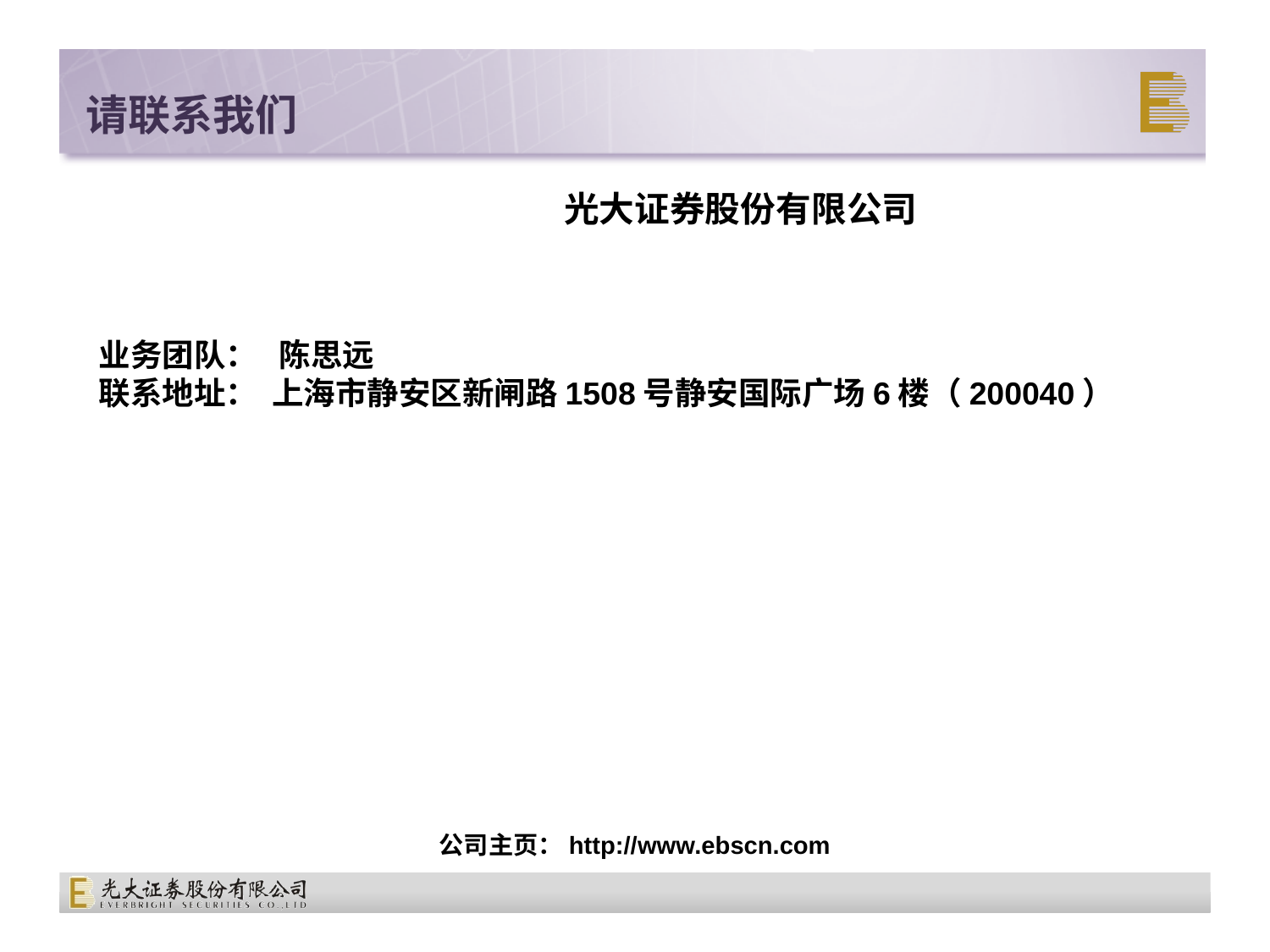

# 请联系我们
光大证券股份有限公司
业务团队：   陈思远
联系地址：  上海市静安区新闸路1508号静安国际广场6楼（200040）

公司主页：http://www.ebscn.com
88